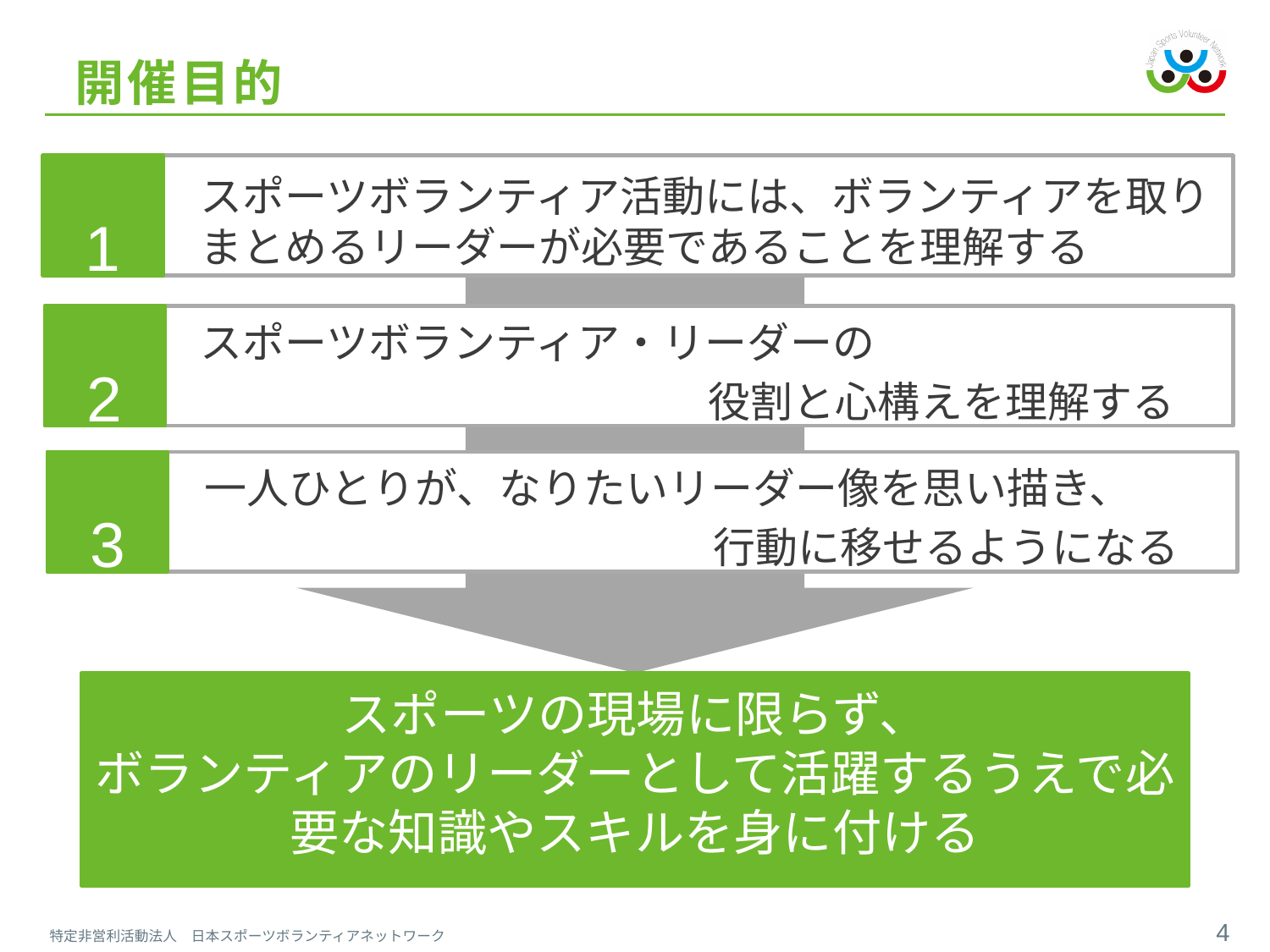

# 開催目的
1
スポーツボランティア活動には、ボランティアを取りまとめるリーダーが必要であることを理解する

2
スポーツボランティア・リーダーの
　　　　　　　　　　　　役割と心構えを理解する
3
一人ひとりが、なりたいリーダー像を思い描き、
　　　　　　　　　　　　行動に移せるようになる
スポーツの現場に限らず、
ボランティアのリーダーとして活躍するうえで必要な知識やスキルを身に付ける